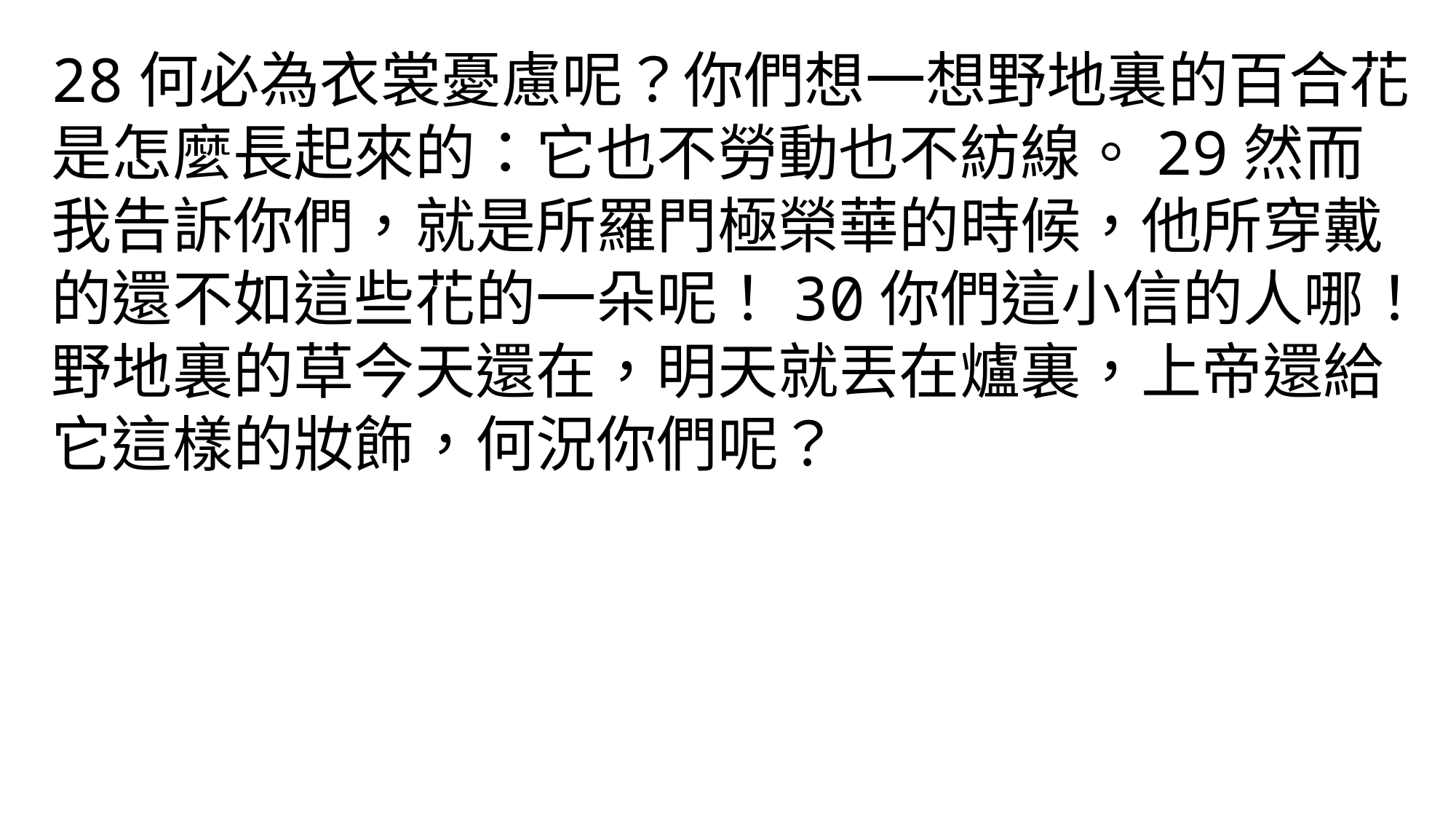

28何必為衣裳憂慮呢？你們想一想野地裏的百合花是怎麼長起來的：它也不勞動也不紡線。29然而我告訴你們，就是所羅門極榮華的時候，他所穿戴的還不如這些花的一朵呢！30你們這小信的人哪！野地裏的草今天還在，明天就丟在爐裏，上帝還給它這樣的妝飾，何況你們呢？